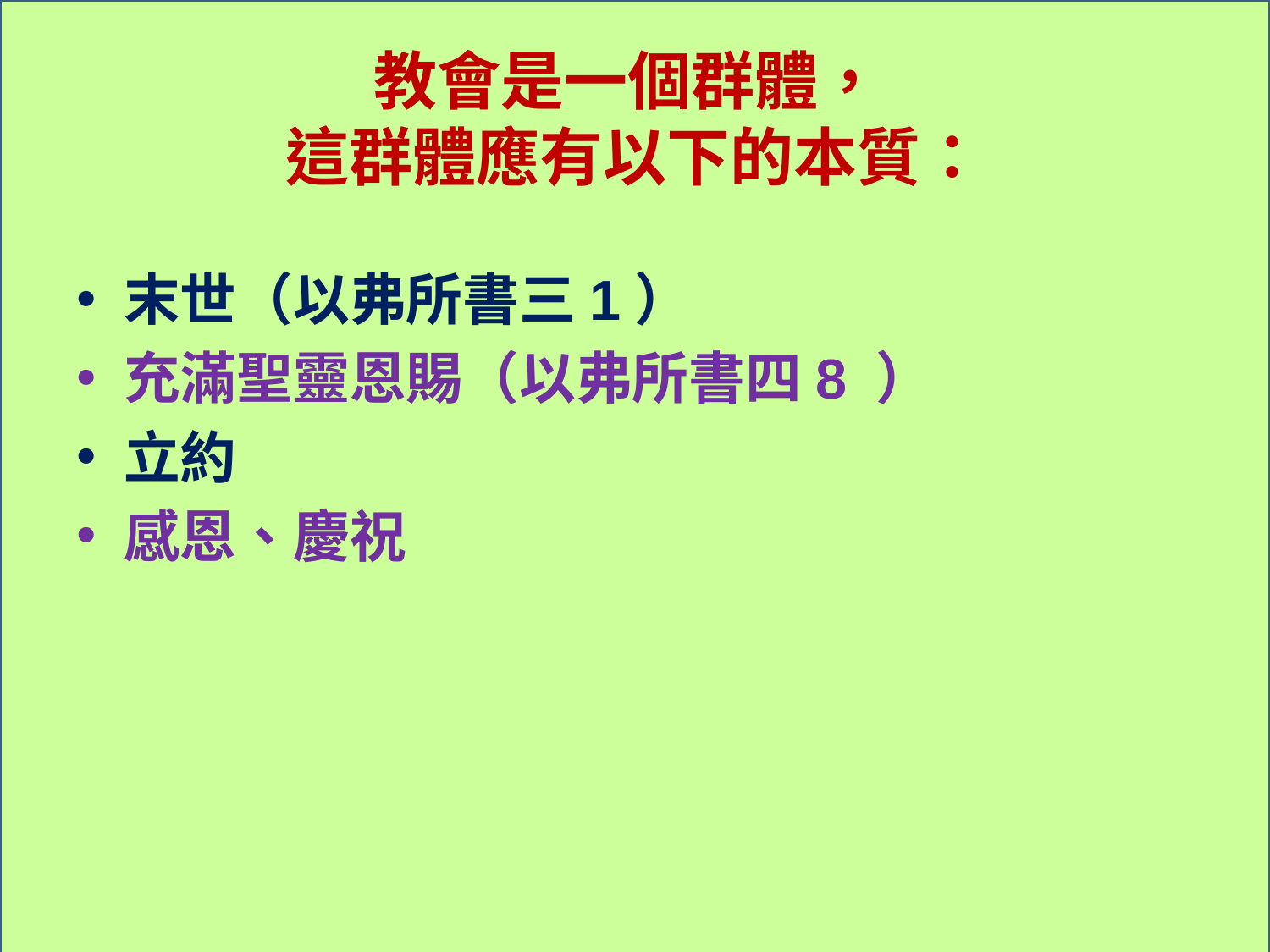

# 教會是一個群體， 這群體應有以下的本質：
末世（以弗所書三1）
充滿聖靈恩賜（以弗所書四8 ）
立約
感恩、慶祝